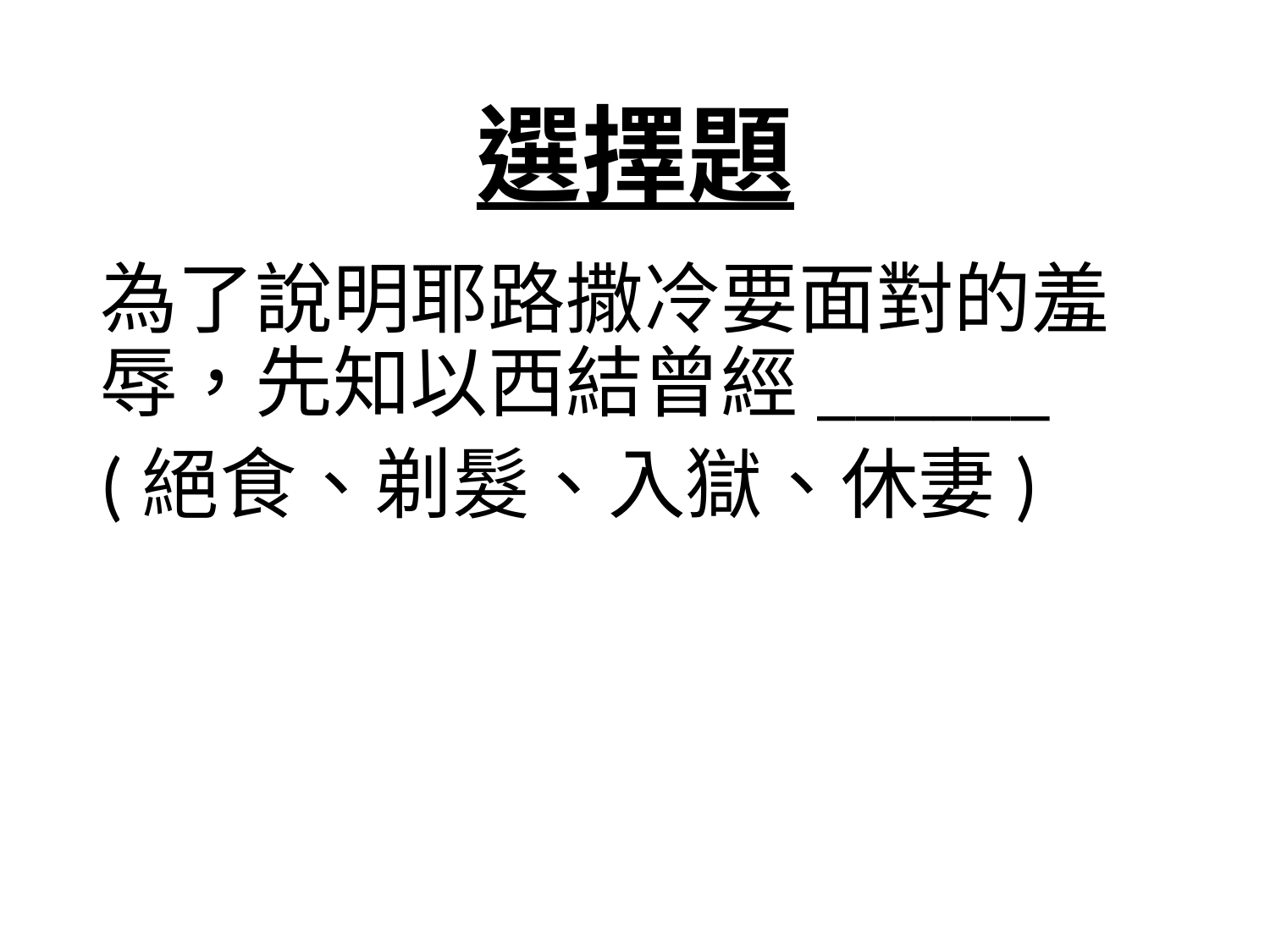

# 選擇題
為了說明耶路撒冷要面對的羞辱，先知以西結曾經______
(絕食、剃髮、入獄、休妻)